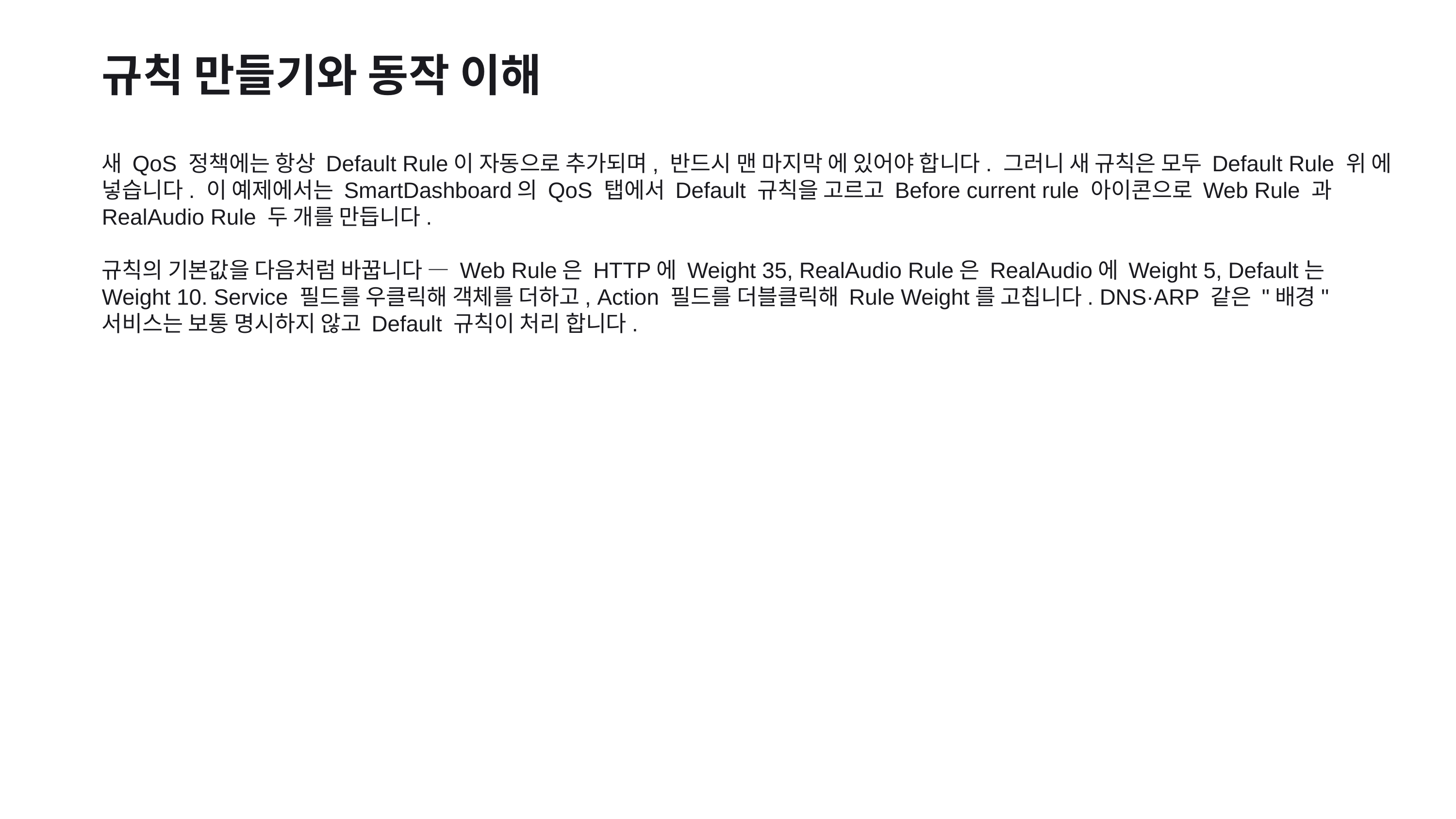

규칙 만들기와 동작 이해
새 QoS 정책에는 항상 Default Rule이 자동으로 추가되며, 반드시 맨 마지막 에 있어야 합니다. 그러니 새 규칙은 모두 Default Rule 위 에 넣습니다. 이 예제에서는 SmartDashboard의 QoS 탭에서 Default 규칙을 고르고 Before current rule 아이콘으로 Web Rule 과 RealAudio Rule 두 개를 만듭니다.

규칙의 기본값을 다음처럼 바꿉니다 — Web Rule은 HTTP에 Weight 35, RealAudio Rule은 RealAudio에 Weight 5, Default는 Weight 10. Service 필드를 우클릭해 객체를 더하고, Action 필드를 더블클릭해 Rule Weight를 고칩니다. DNS·ARP 같은 "배경" 서비스는 보통 명시하지 않고 Default 규칙이 처리 합니다.